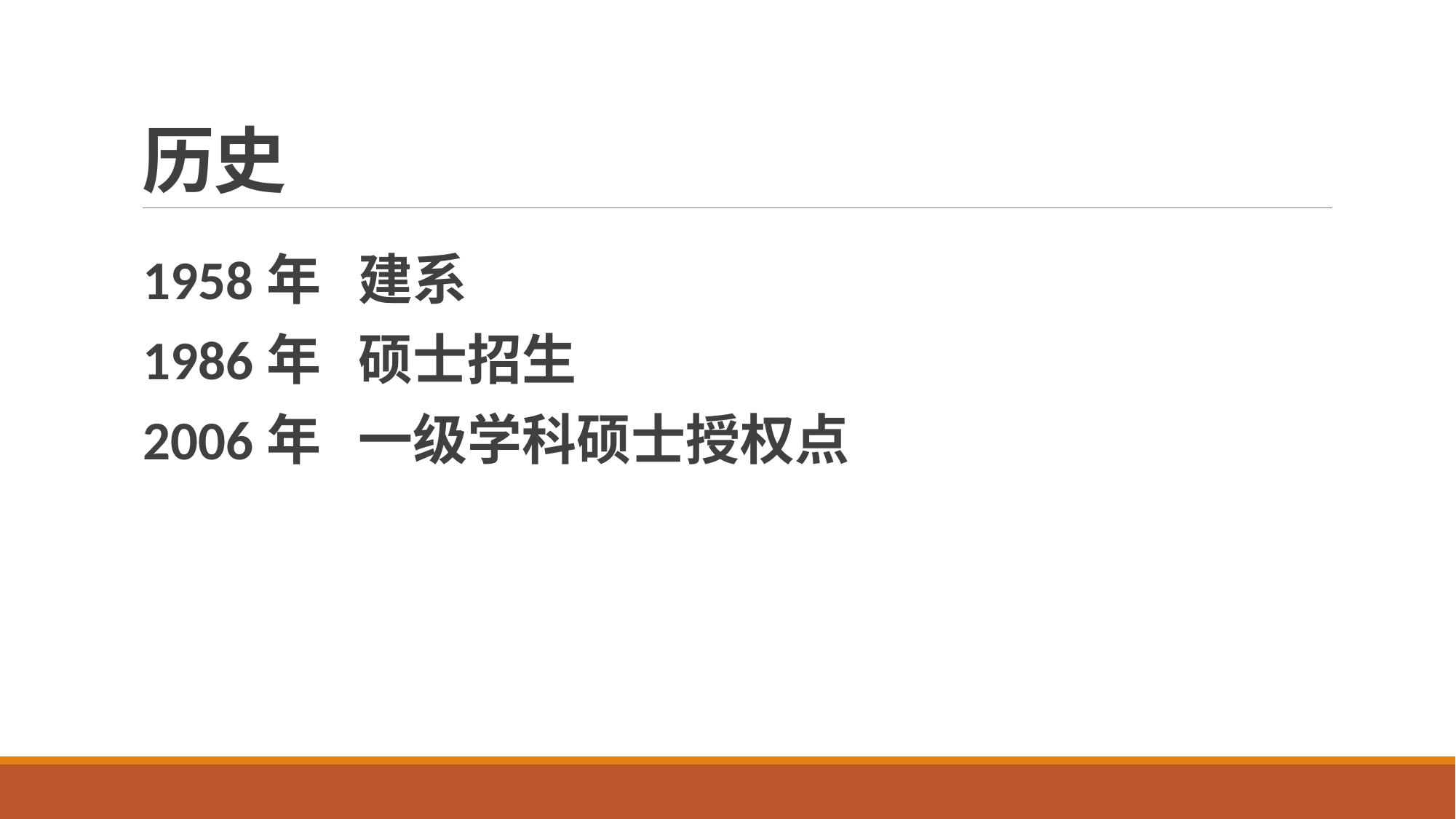

# 历史
1958年   建系
1986年   硕士招生
2006年   一级学科硕士授权点